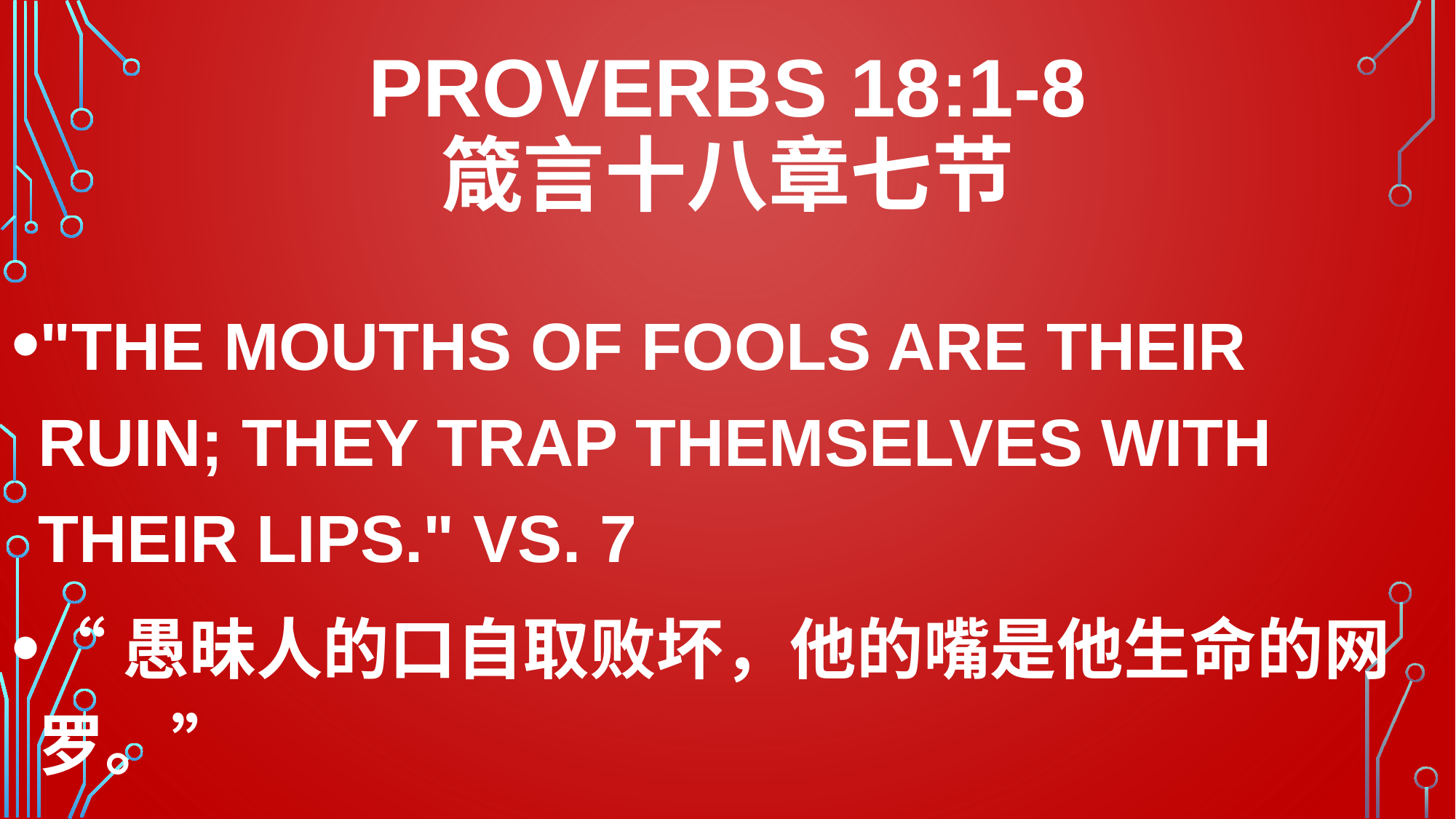

# PROVERBS 18:1-8 箴言十八章七节
"THE MOUTHS OF FOOLS ARE THEIR RUIN; THEY TRAP THEMSELVES WITH THEIR LIPS." VS. 7
“愚昧人的口自取败坏，他的嘴是他生命的网罗。”